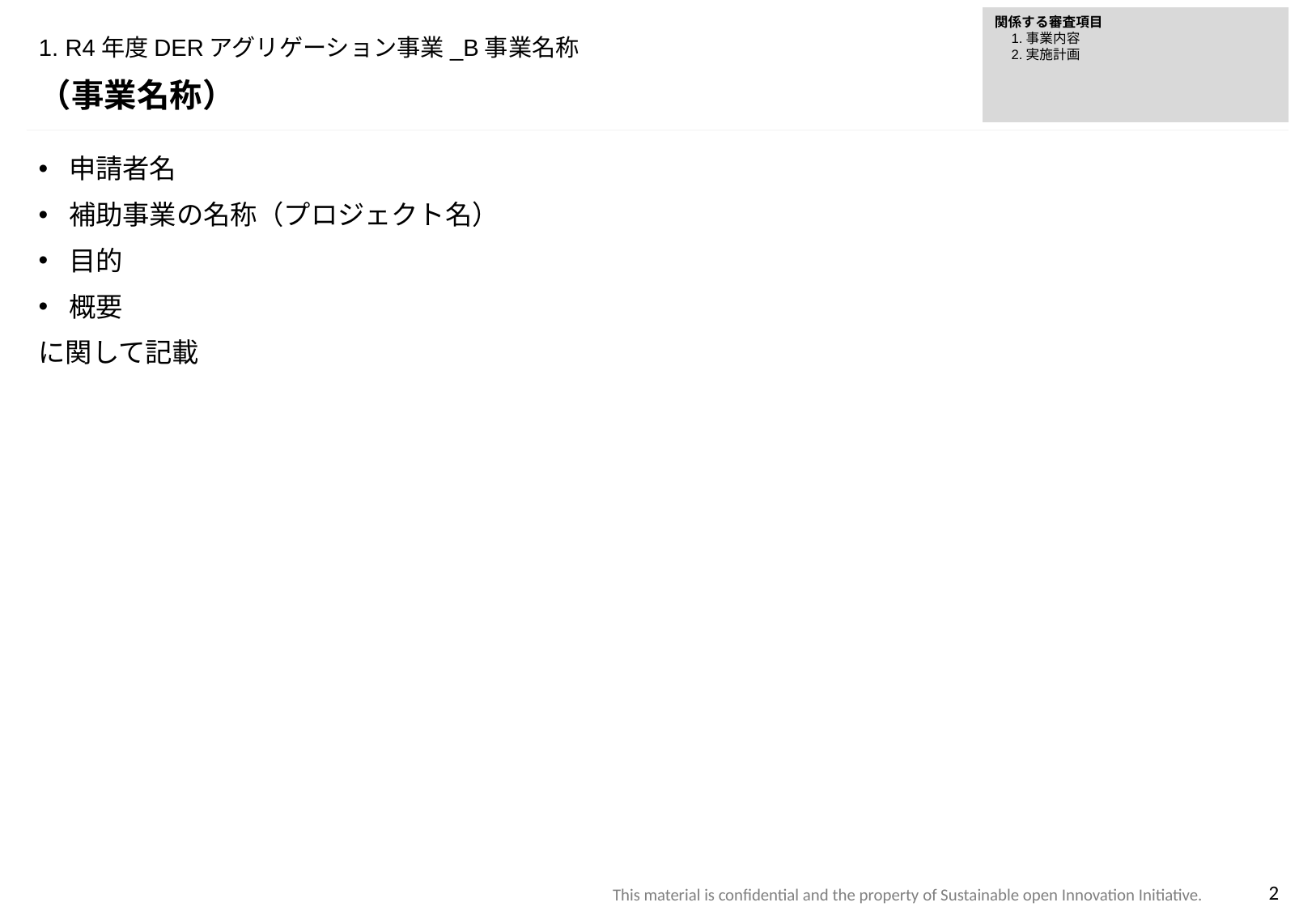

関係する審査項目
　1.事業内容
　2.実施計画
# 1. R4年度DERアグリゲーション事業_B事業名称
（事業名称）
申請者名
補助事業の名称（プロジェクト名）
目的
概要
に関して記載